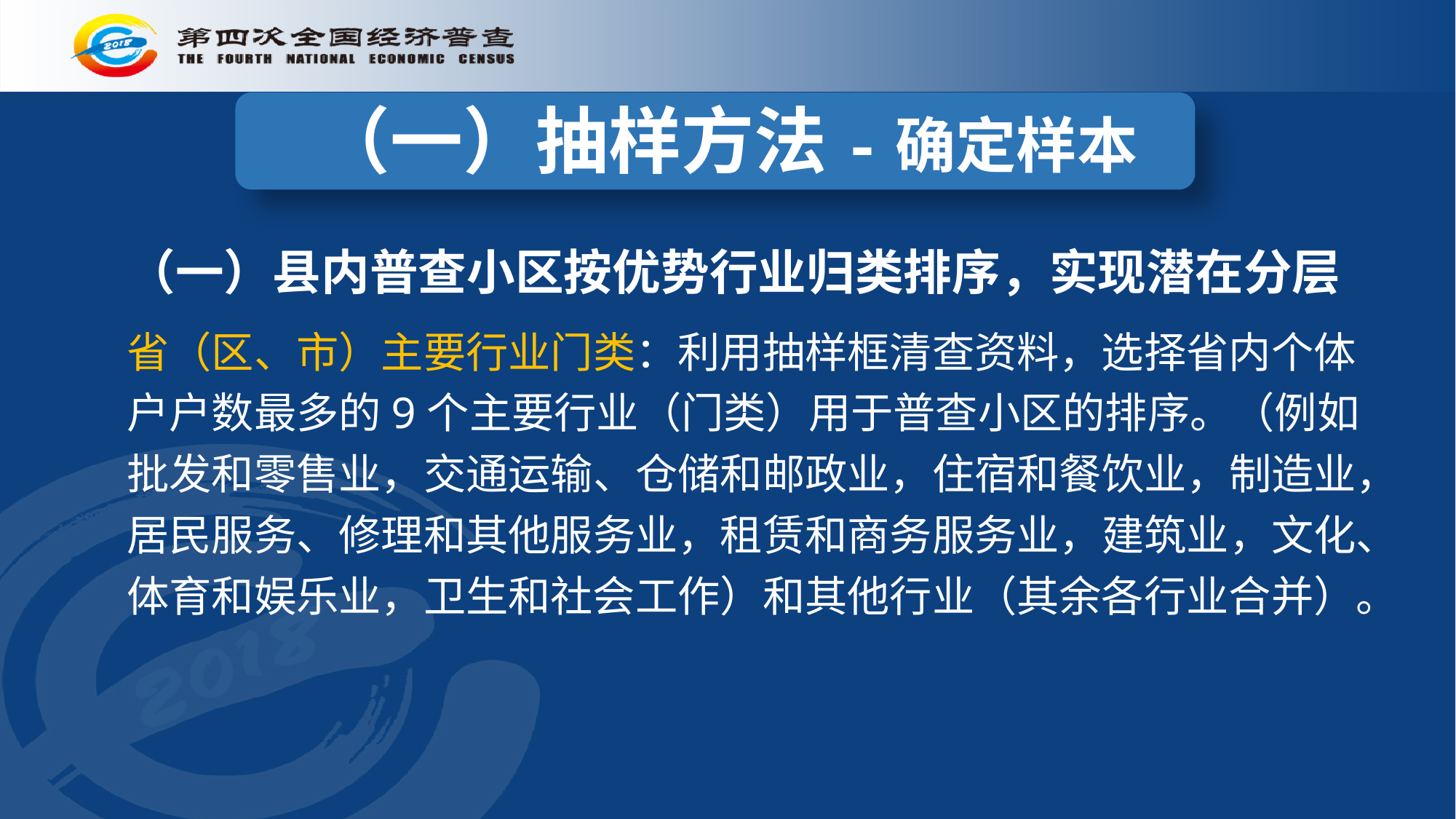

（一）抽样方法-确定样本
（一）县内普查小区按优势行业归类排序，实现潜在分层
省（区、市）主要行业门类：利用抽样框清查资料，选择省内个体户户数最多的9个主要行业（门类）用于普查小区的排序。（例如批发和零售业，交通运输、仓储和邮政业，住宿和餐饮业，制造业，居民服务、修理和其他服务业，租赁和商务服务业，建筑业，文化、体育和娱乐业，卫生和社会工作）和其他行业（其余各行业合并）。